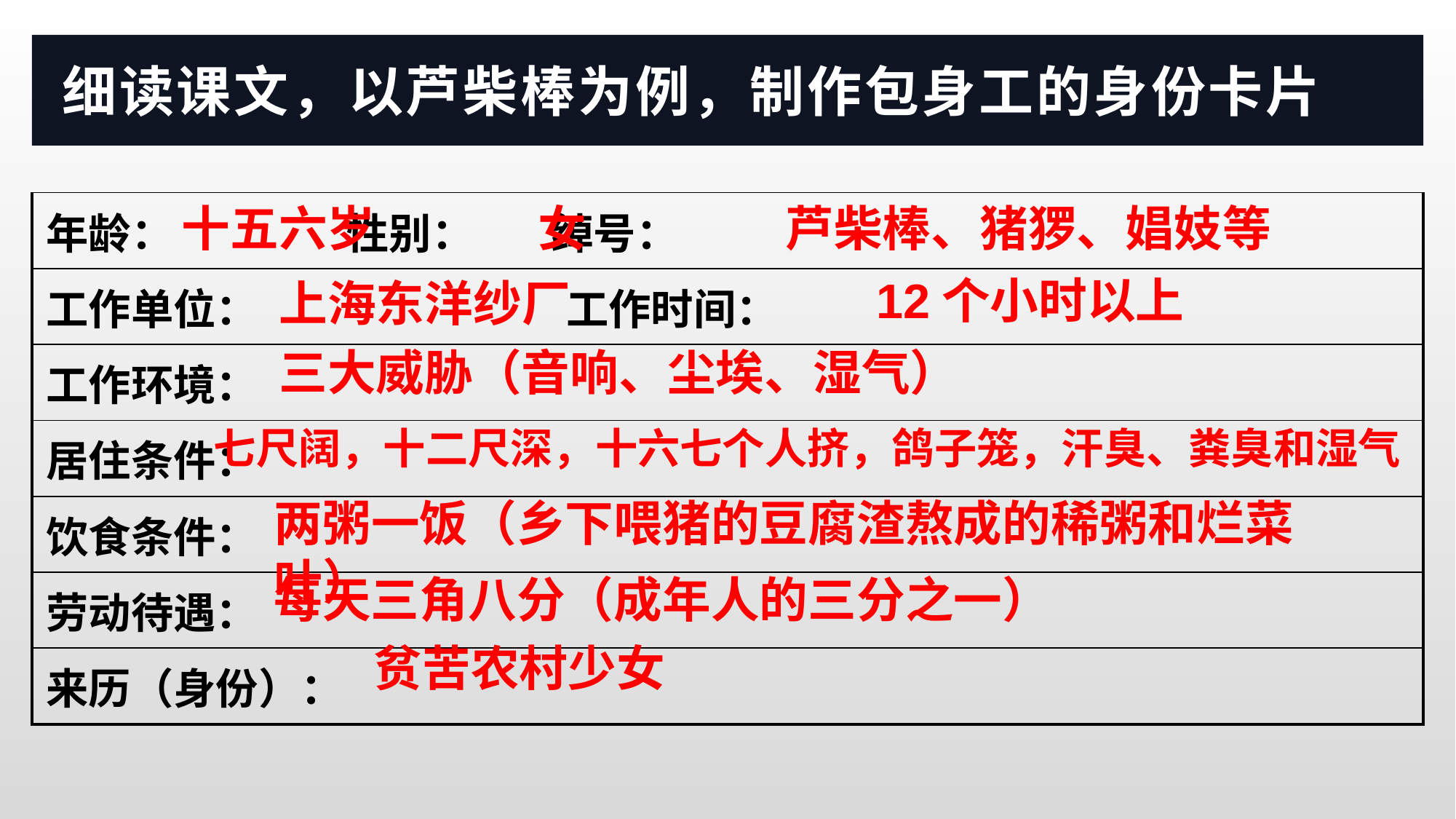

细读课文，以芦柴棒为例，制作包身工的身份卡片
女
| 年龄： 性别： 绰号： |
| --- |
| 工作单位： 工作时间： |
| 工作环境： |
| 居住条件： |
| 饮食条件： |
| 劳动待遇： |
| 来历（身份）： |
十五六岁
芦柴棒、猪猡、娼妓等
12个小时以上
上海东洋纱厂
三大威胁（音响、尘埃、湿气）
七尺阔，十二尺深，十六七个人挤，鸽子笼，汗臭、粪臭和湿气
两粥一饭（乡下喂猪的豆腐渣熬成的稀粥和烂菜叶）
每天三角八分（成年人的三分之一）
贫苦农村少女